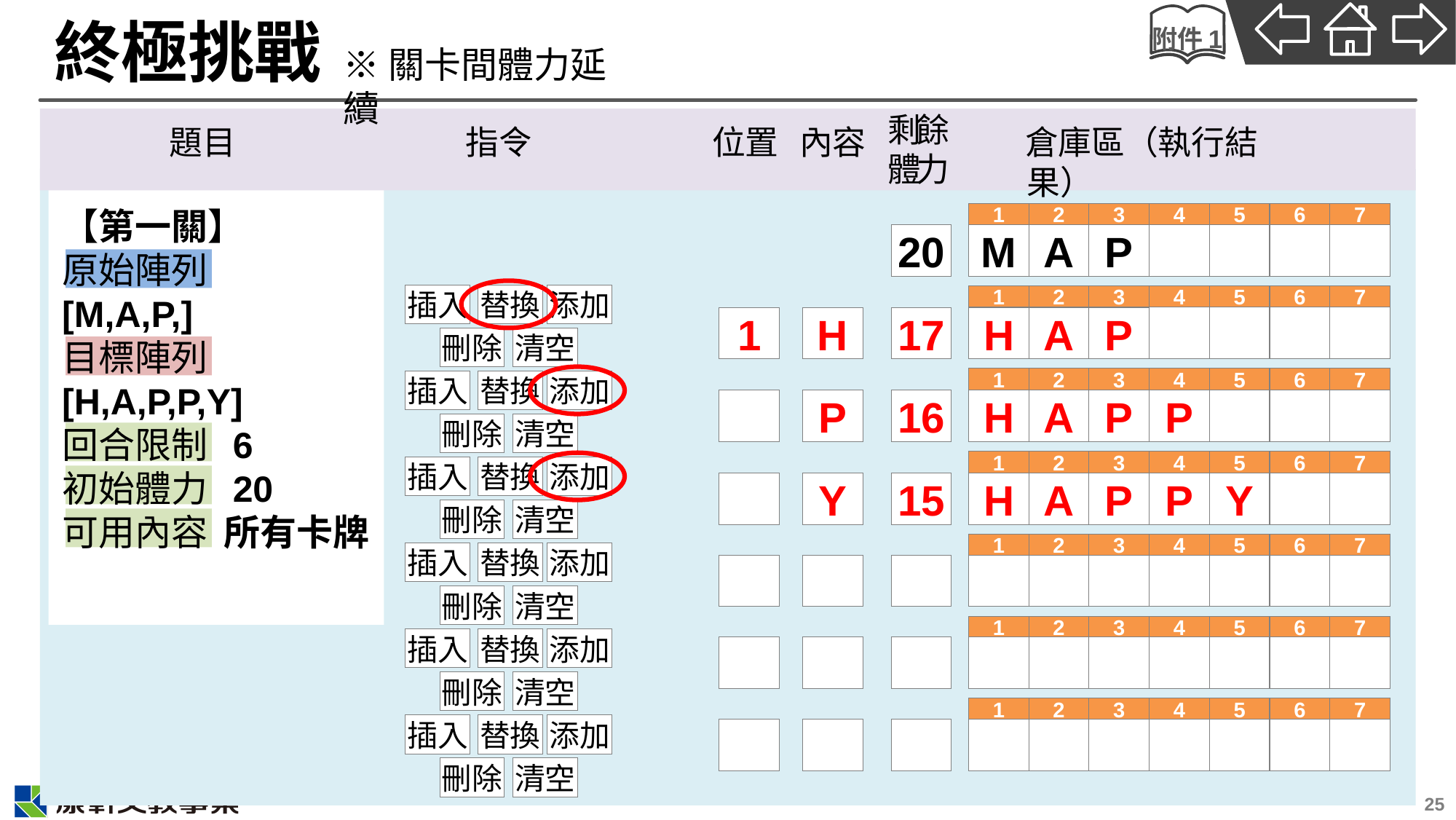

# 終極挑戰
附件1
※關卡間體力延續

剩餘
體力
題目
指令
位置
內容
倉庫區（執行結果）

【第一關】
原始陣列
[M,A,P,]
目標陣列
[H,A,P,P,Y]
回合限制  6
初始體力  20
可用內容  所有卡牌

1
2
3
4
5
6
7
M
A
P

20

插入
替換
添加
1
2
3
4
5
6
7

1

H

17
H
A
P
刪除
清空

1
2
3
4
5
6
7

插入
替換
添加

P

16
H
A
P
P
刪除
清空
1
2
3
4
5
6
7

插入
替換
添加

Y

15
H
A
P
P
Y
刪除
清空
1
2
3
4
5
6
7

插入
替換
添加

刪除
清空
1
2
3
4
5
6
7

插入
替換
添加

刪除
清空
1
2
3
4
5
6
7

插入
替換
添加

刪除
清空
25